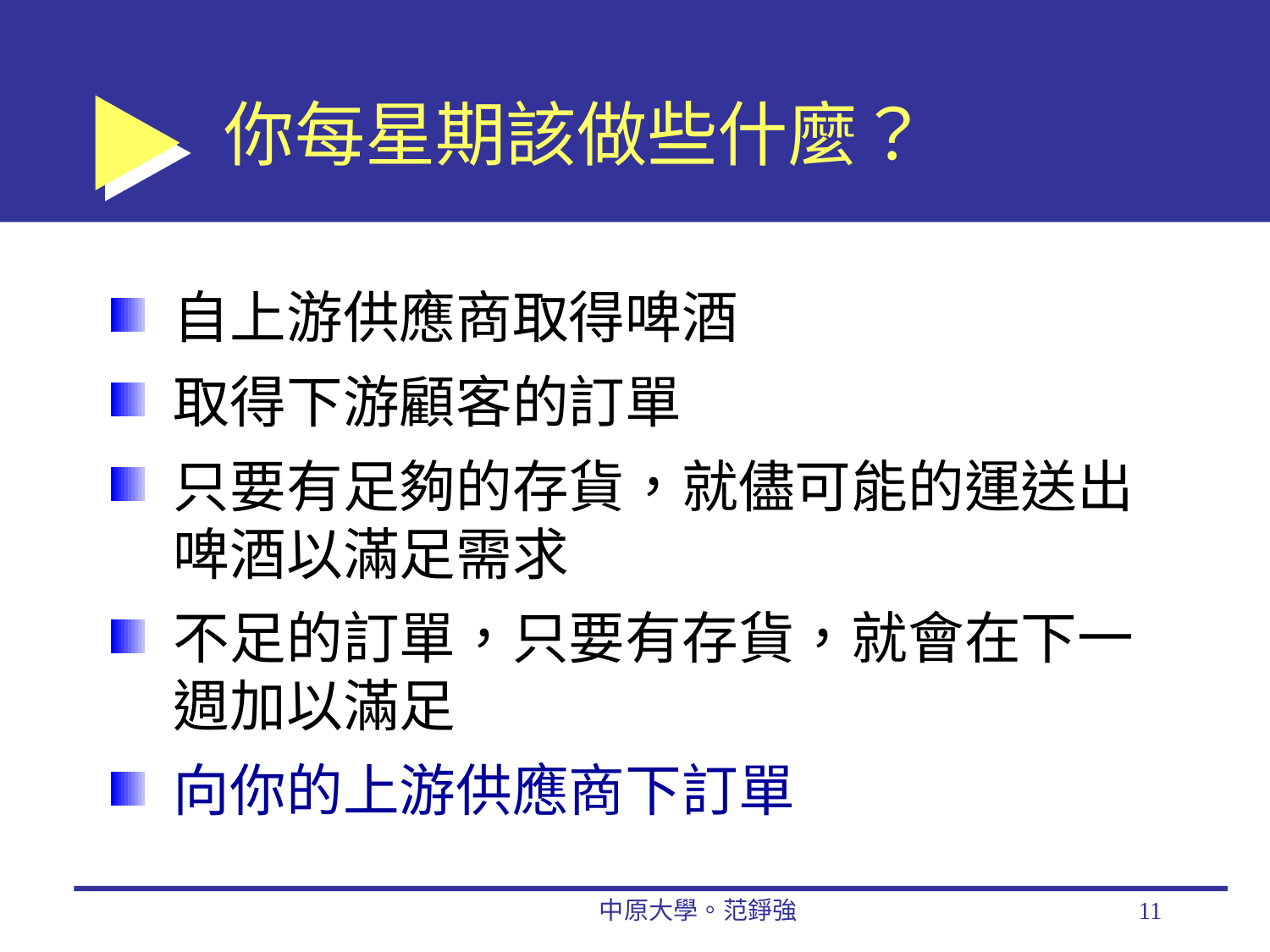

# 你每星期該做些什麼？
自上游供應商取得啤酒
取得下游顧客的訂單
只要有足夠的存貨，就儘可能的運送出啤酒以滿足需求
不足的訂單，只要有存貨，就會在下一週加以滿足
向你的上游供應商下訂單
中原大學。范錚強
11